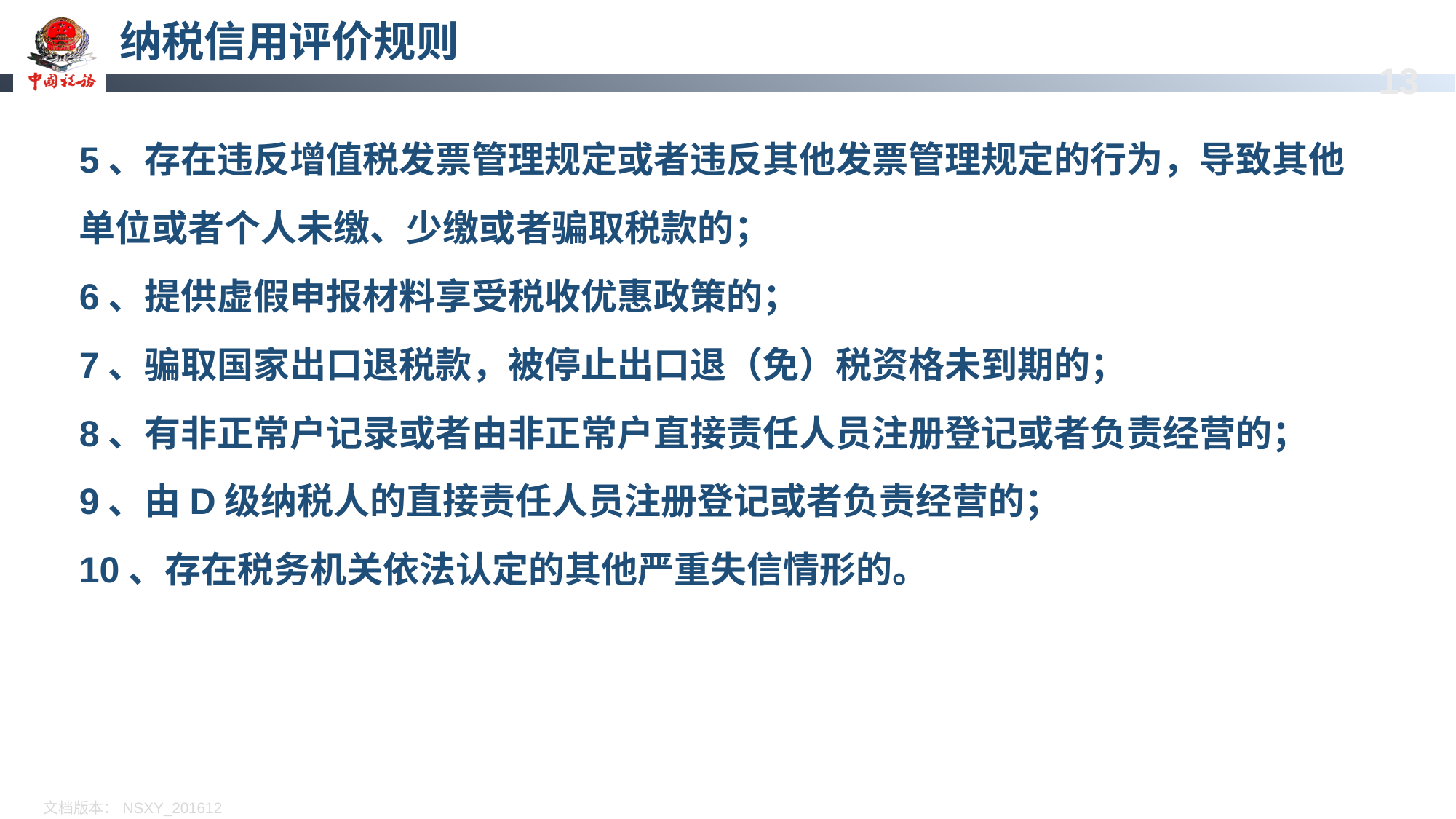

# 纳税信用评价规则
5、存在违反增值税发票管理规定或者违反其他发票管理规定的行为，导致其他单位或者个人未缴、少缴或者骗取税款的；
6、提供虚假申报材料享受税收优惠政策的；
7、骗取国家出口退税款，被停止出口退（免）税资格未到期的；
8、有非正常户记录或者由非正常户直接责任人员注册登记或者负责经营的；
9、由D级纳税人的直接责任人员注册登记或者负责经营的；
10、存在税务机关依法认定的其他严重失信情形的。